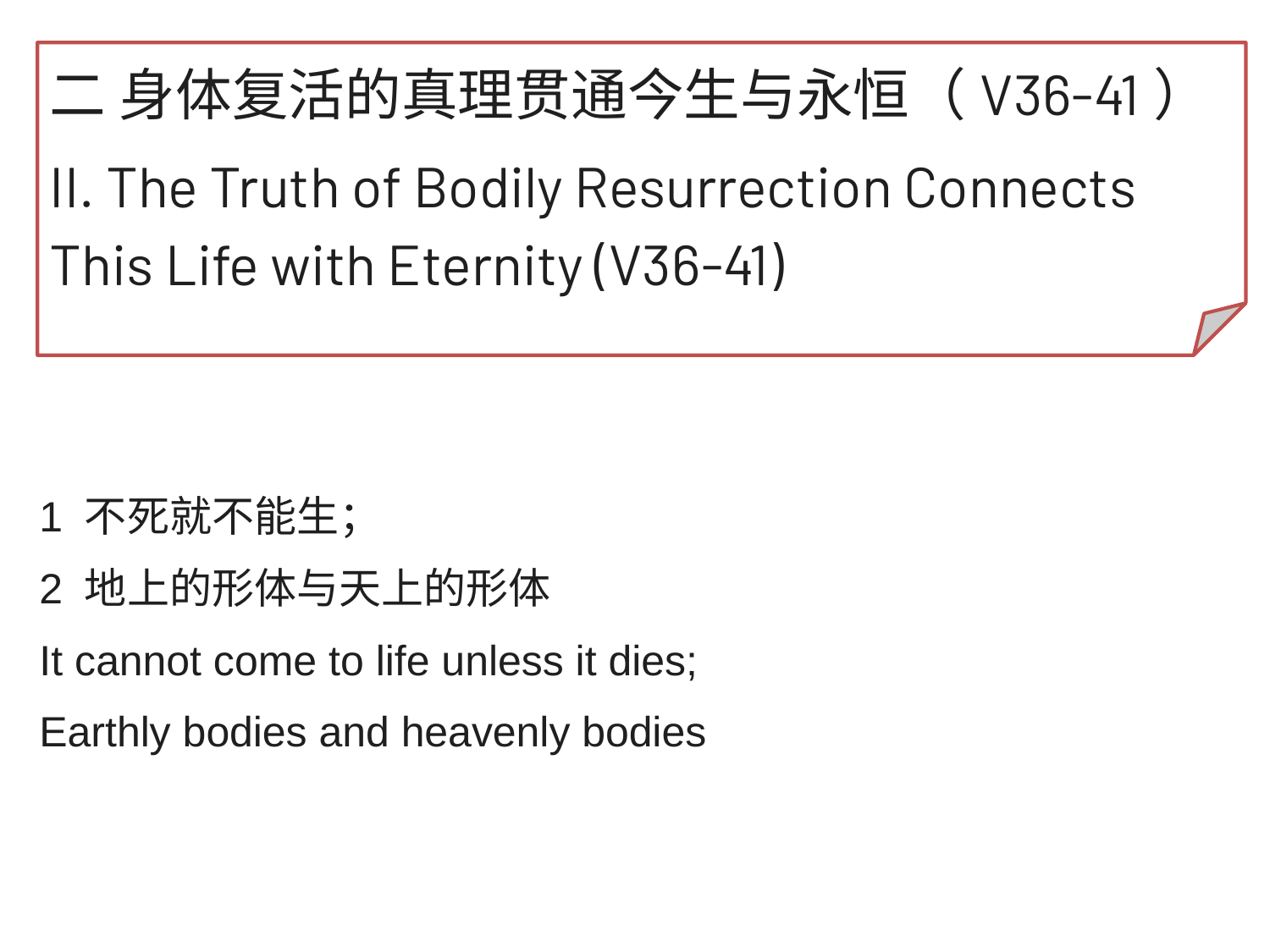

二 身体复活的真理贯通今生与永恒（V36-41）
II. The Truth of Bodily Resurrection Connects This Life with Eternity (V36-41)
1 不死就不能生；
2 地上的形体与天上的形体
It cannot come to life unless it dies;
Earthly bodies and heavenly bodies